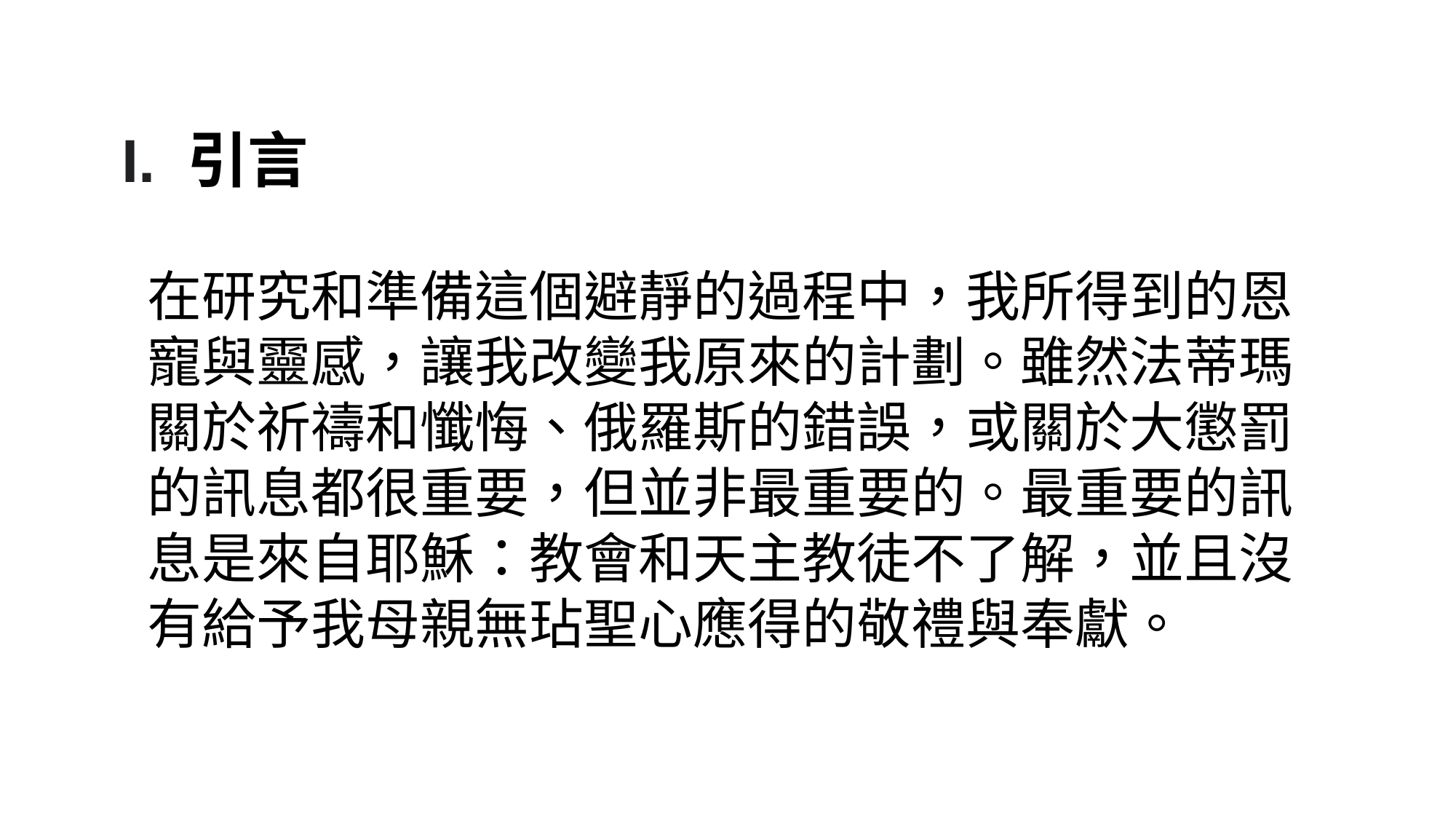

I. 引言
在研究和準備這個避靜的過程中，我所得到的恩寵與靈感，讓我改變我原來的計劃。雖然法蒂瑪關於祈禱和懺悔、俄羅斯的錯誤，或關於大懲罰的訊息都很重要，但並非最重要的。最重要的訊息是來自耶穌：教會和天主教徒不了解，並且沒有給予我母親無玷聖心應得的敬禮與奉獻。